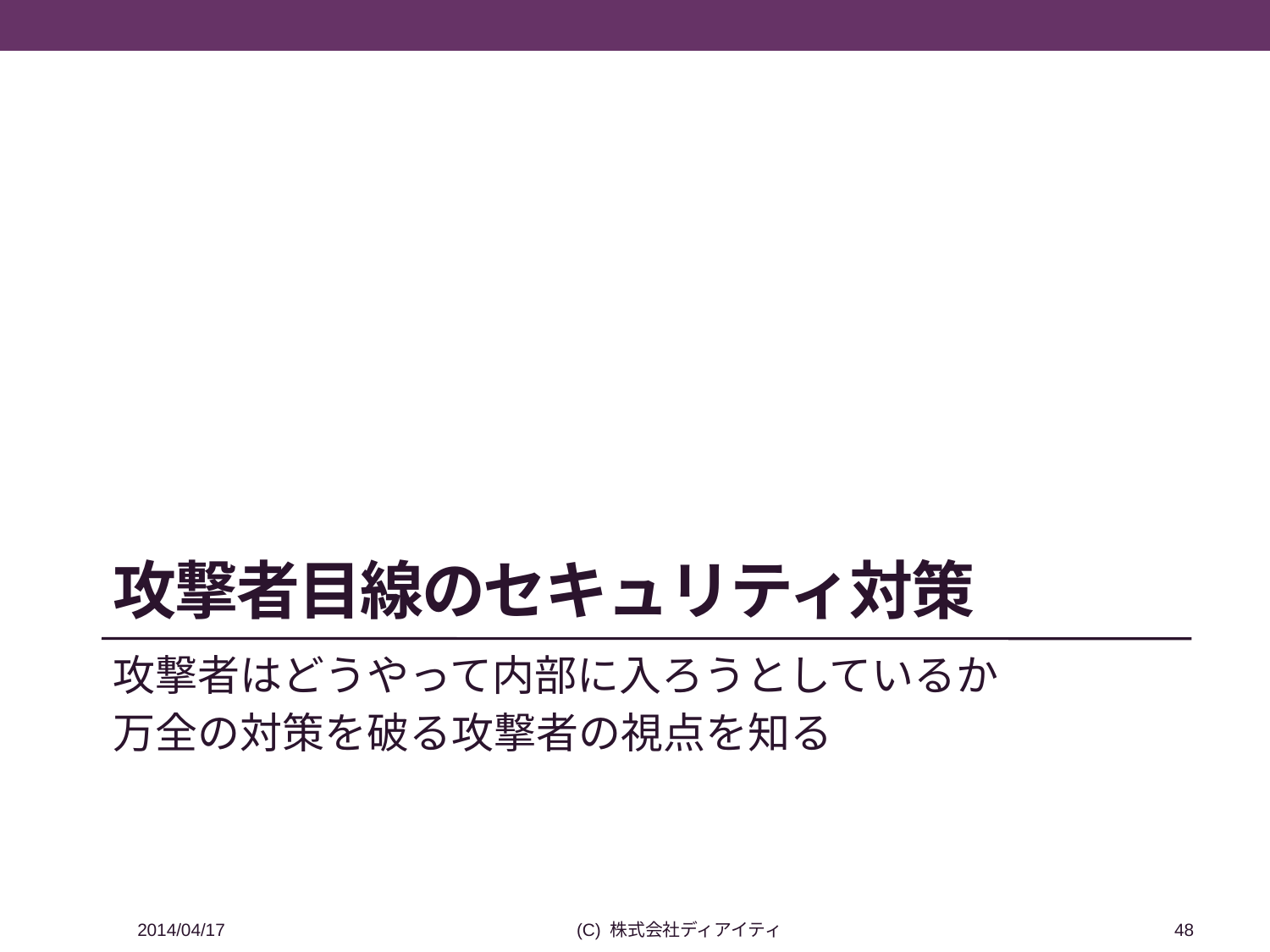

# 攻撃者目線のセキュリティ対策
攻撃者はどうやって内部に入ろうとしているか
万全の対策を破る攻撃者の視点を知る

2014/04/17
(C) 株式会社ディアイティ
48